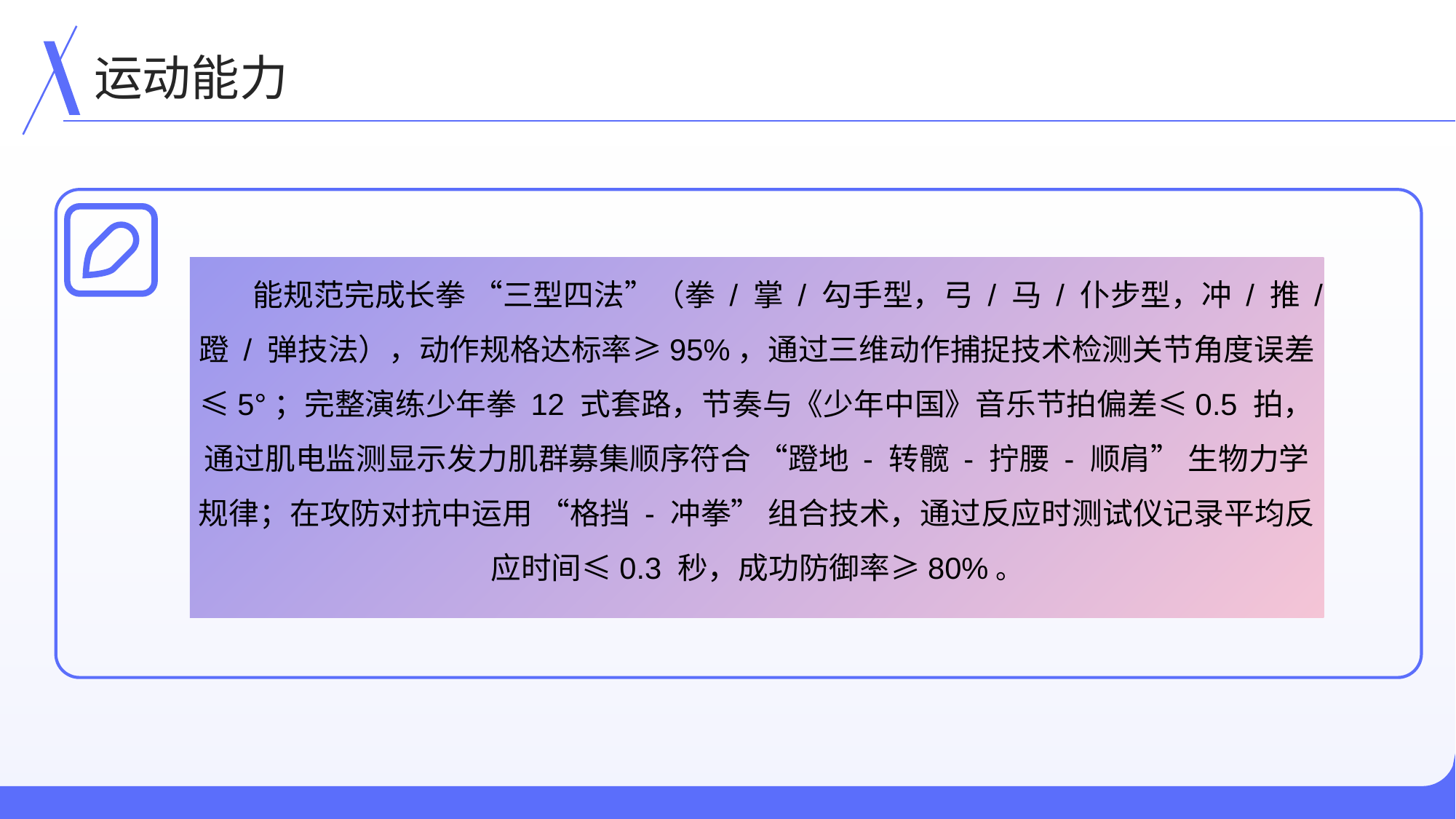

运动能力

         能规范完成长拳 “三型四法”（拳 / 掌 / 勾手型，弓 / 马 / 仆步型，冲 / 推 / 蹬 / 弹技法），动作规格达标率≥95%，通过三维动作捕捉技术检测关节角度误差≤5°；完整演练少年拳 12 式套路，节奏与《少年中国》音乐节拍偏差≤0.5 拍，通过肌电监测显示发力肌群募集顺序符合 “蹬地 - 转髋 - 拧腰 - 顺肩” 生物力学规律；在攻防对抗中运用 “格挡 - 冲拳” 组合技术，通过反应时测试仪记录平均反应时间≤0.3 秒，成功防御率≥80%。